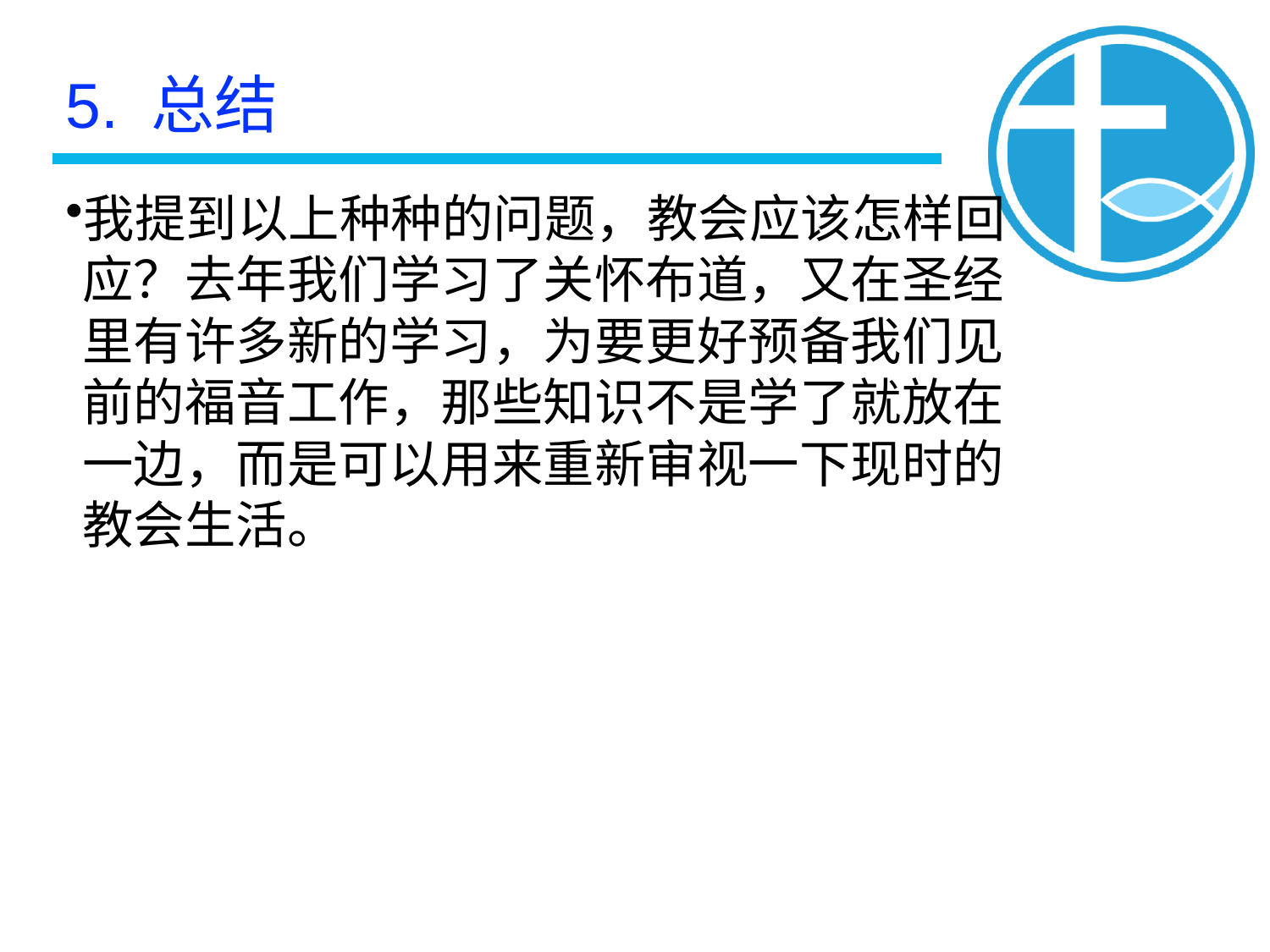

5. 总结
我提到以上种种的问题，教会应该怎样回应？去年我们学习了关怀布道，又在圣经里有许多新的学习，为要更好预备我们见前的福音工作，那些知识不是学了就放在一边，而是可以用来重新审视一下现时的教会生活。